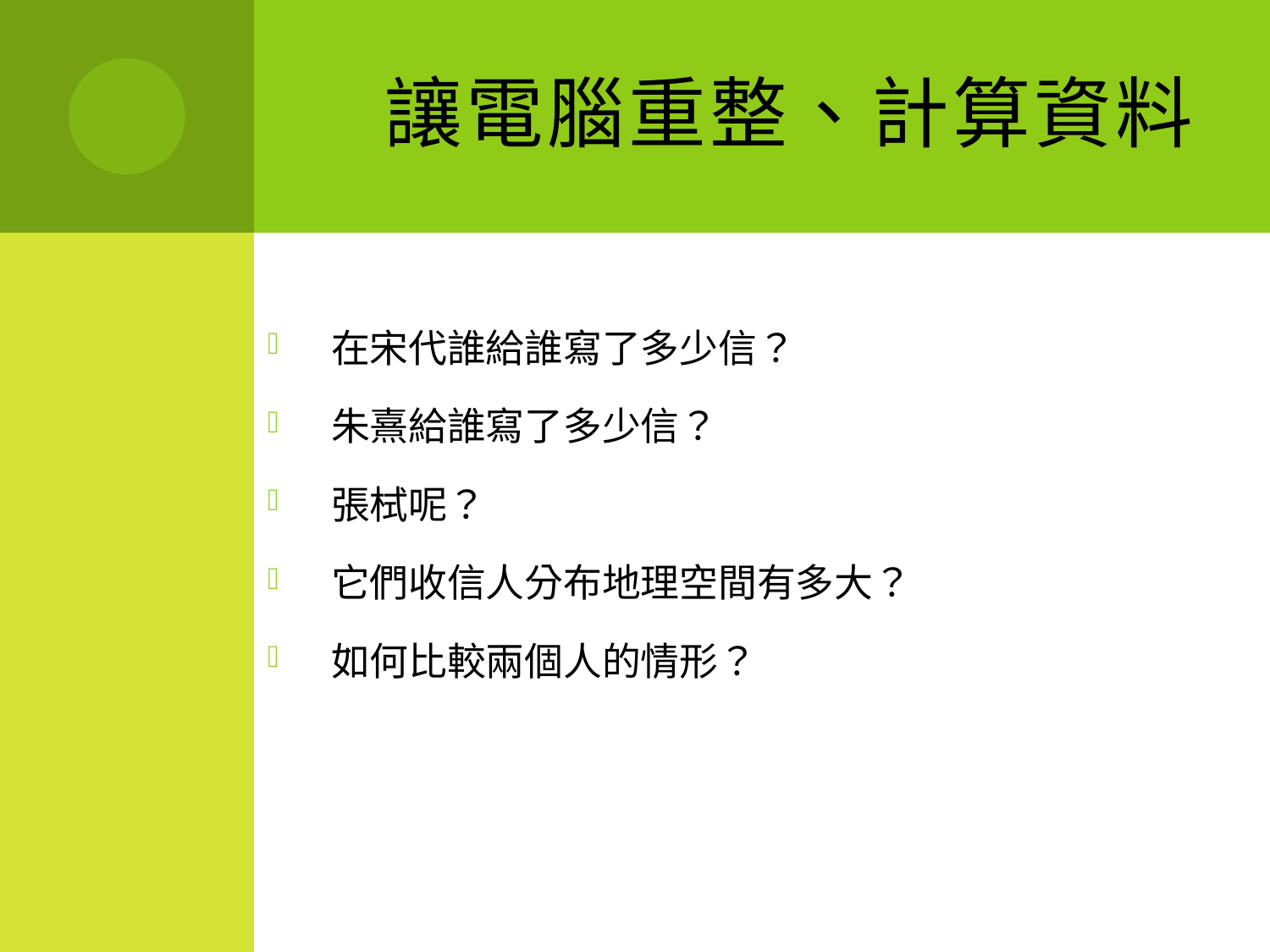

# 讓電腦重整、計算資料
在宋代誰給誰寫了多少信？
朱熹給誰寫了多少信？
張栻呢？
它們收信人分布地理空間有多大？
如何比較兩個人的情形？